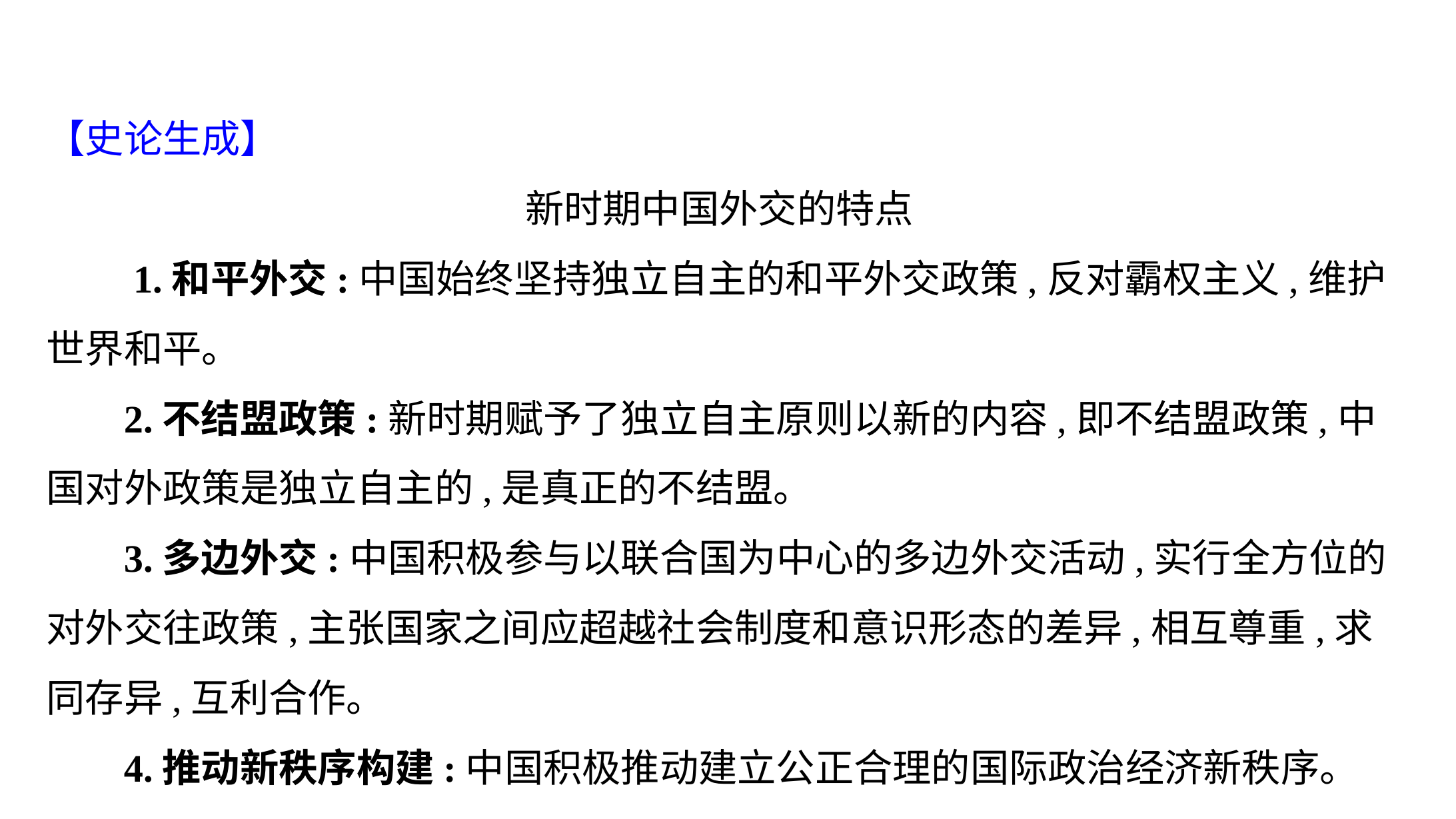

【史论生成】
新时期中国外交的特点
　　1.和平外交:中国始终坚持独立自主的和平外交政策,反对霸权主义,维护世界和平。
    2.不结盟政策:新时期赋予了独立自主原则以新的内容,即不结盟政策,中国对外政策是独立自主的,是真正的不结盟。
    3.多边外交:中国积极参与以联合国为中心的多边外交活动,实行全方位的对外交往政策,主张国家之间应超越社会制度和意识形态的差异,相互尊重,求同存异,互利合作。
    4.推动新秩序构建:中国积极推动建立公正合理的国际政治经济新秩序。